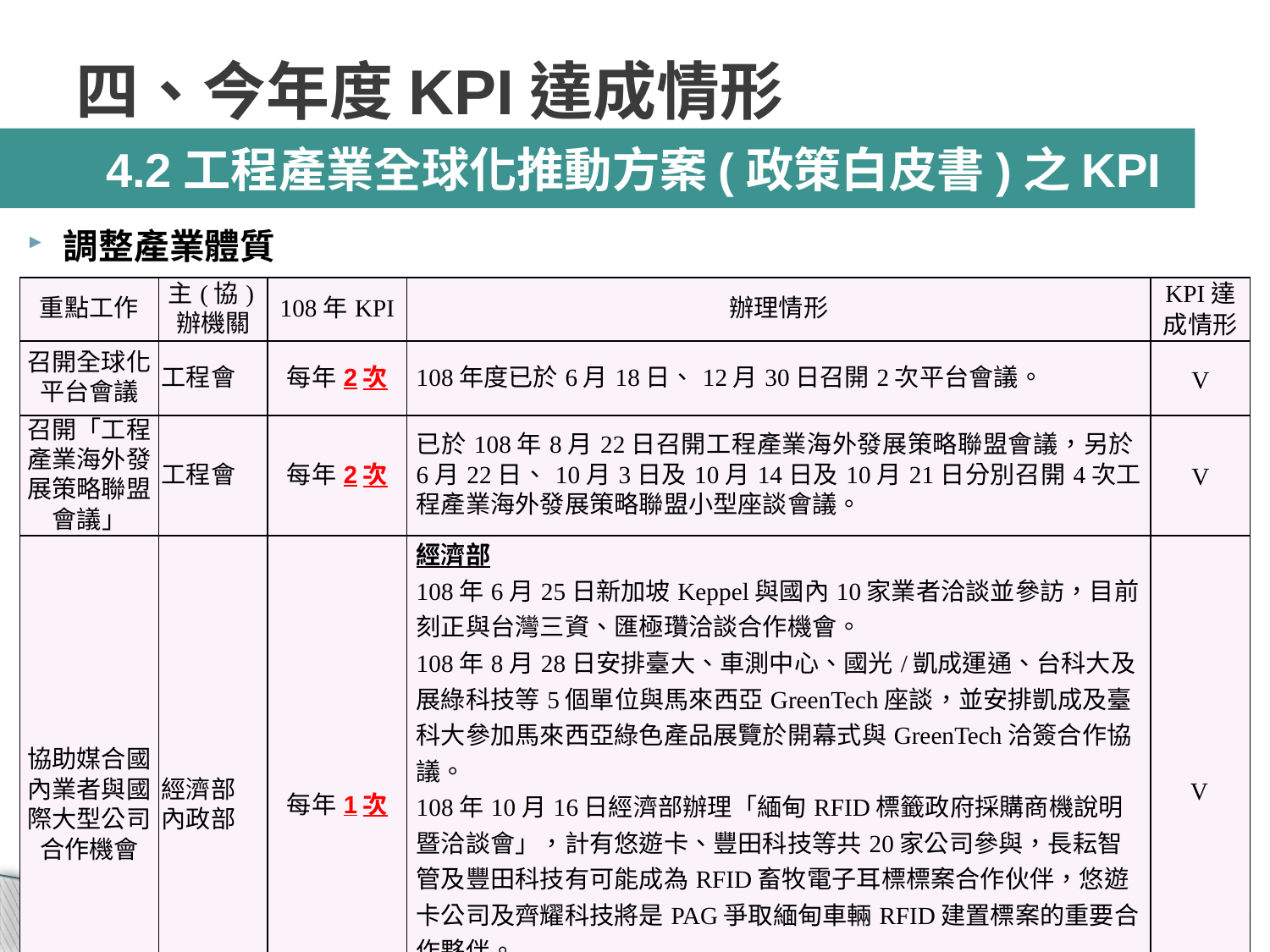

# 四、今年度KPI達成情形
       4.2工程產業全球化推動方案(政策白皮書)之KPI
調整產業體質
| 重點工作 | 主(協)辦機關 | 108年KPI | 辦理情形 | KPI達成情形 |
| --- | --- | --- | --- | --- |
| 召開全球化平台會議 | 工程會 | 每年2次 | 108年度已於6月18日、12月30日召開2次平台會議。 | V |
| 召開「工程產業海外發展策略聯盟會議」 | 工程會 | 每年2次 | 已於108年8月22日召開工程產業海外發展策略聯盟會議，另於6月22日、10月3日及10月14日及10月21日分別召開4次工程產業海外發展策略聯盟小型座談會議。 | V |
| 協助媒合國內業者與國際大型公司合作機會 | 經濟部 內政部 | 每年1次 | 經濟部 108年6月25日新加坡Keppel與國內10家業者洽談並參訪，目前刻正與台灣三資、匯極瓚洽談合作機會。 108年8月28日安排臺大、車測中心、國光/凱成運通、台科大及展綠科技等5個單位與馬來西亞GreenTech座談，並安排凱成及臺科大參加馬來西亞綠色產品展覽於開幕式與GreenTech洽簽合作協議。 108年10月16日經濟部辦理「緬甸RFID標籤政府採購商機說明暨洽談會」，計有悠遊卡、豐田科技等共20家公司參與，長耘智管及豐田科技有可能成為RFID畜牧電子耳標標案合作伙伴，悠遊卡公司及齊耀科技將是PAG爭取緬甸車輛RFID建置標案的重要合作夥伴。 內政部 結合工程會及本部所建立及參與之各種國際型組織溝通管道及資訊，協助本國營造業及建築師業者爭取國際金融機構標案。 | V |